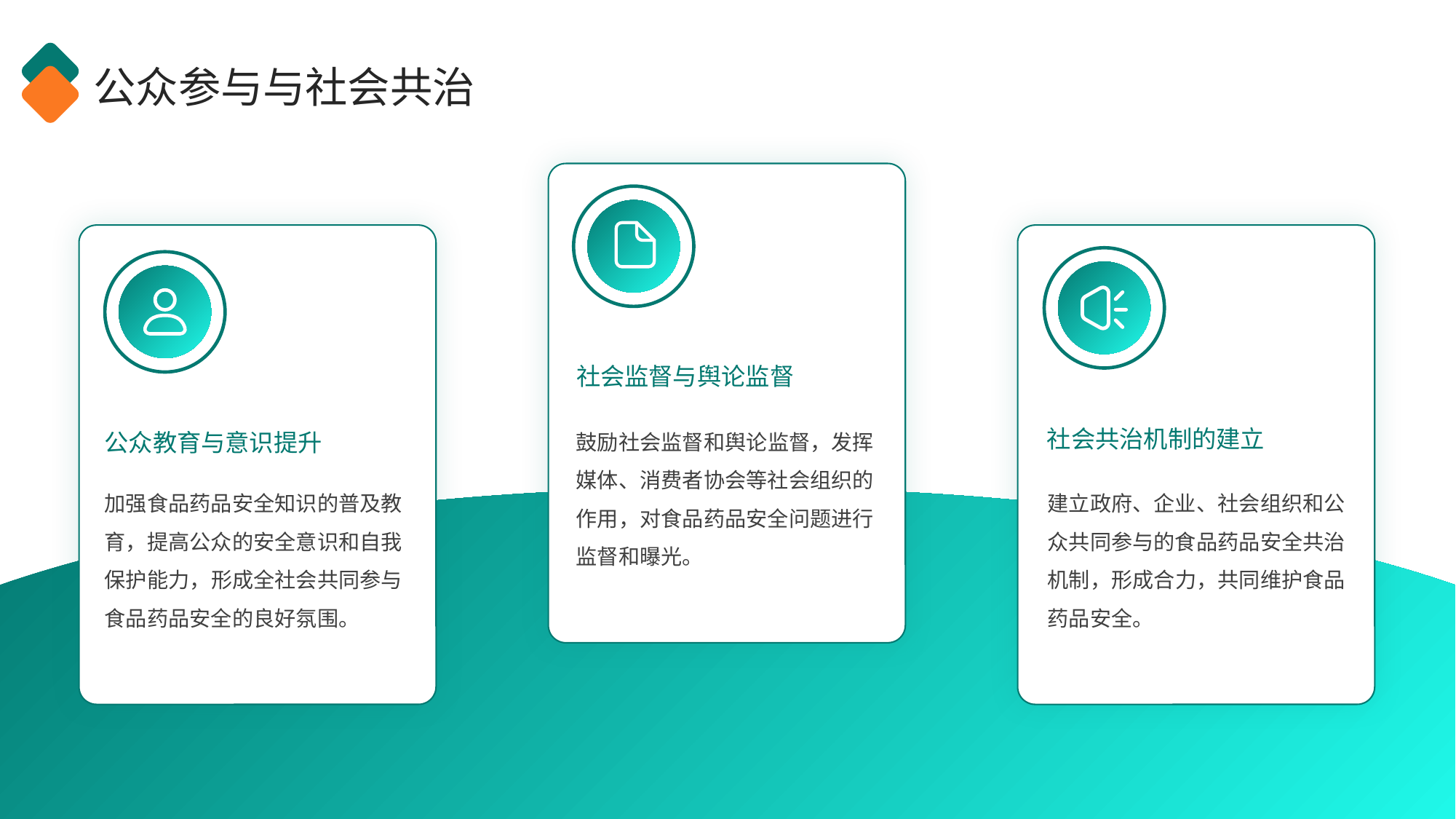

公众参与与社会共治

社会监督与舆论监督
社会共治机制的建立
公众教育与意识提升
鼓励社会监督和舆论监督，发挥媒体、消费者协会等社会组织的作用，对食品药品安全问题进行监督和曝光。
加强食品药品安全知识的普及教育，提高公众的安全意识和自我保护能力，形成全社会共同参与食品药品安全的良好氛围。
建立政府、企业、社会组织和公众共同参与的食品药品安全共治机制，形成合力，共同维护食品药品安全。